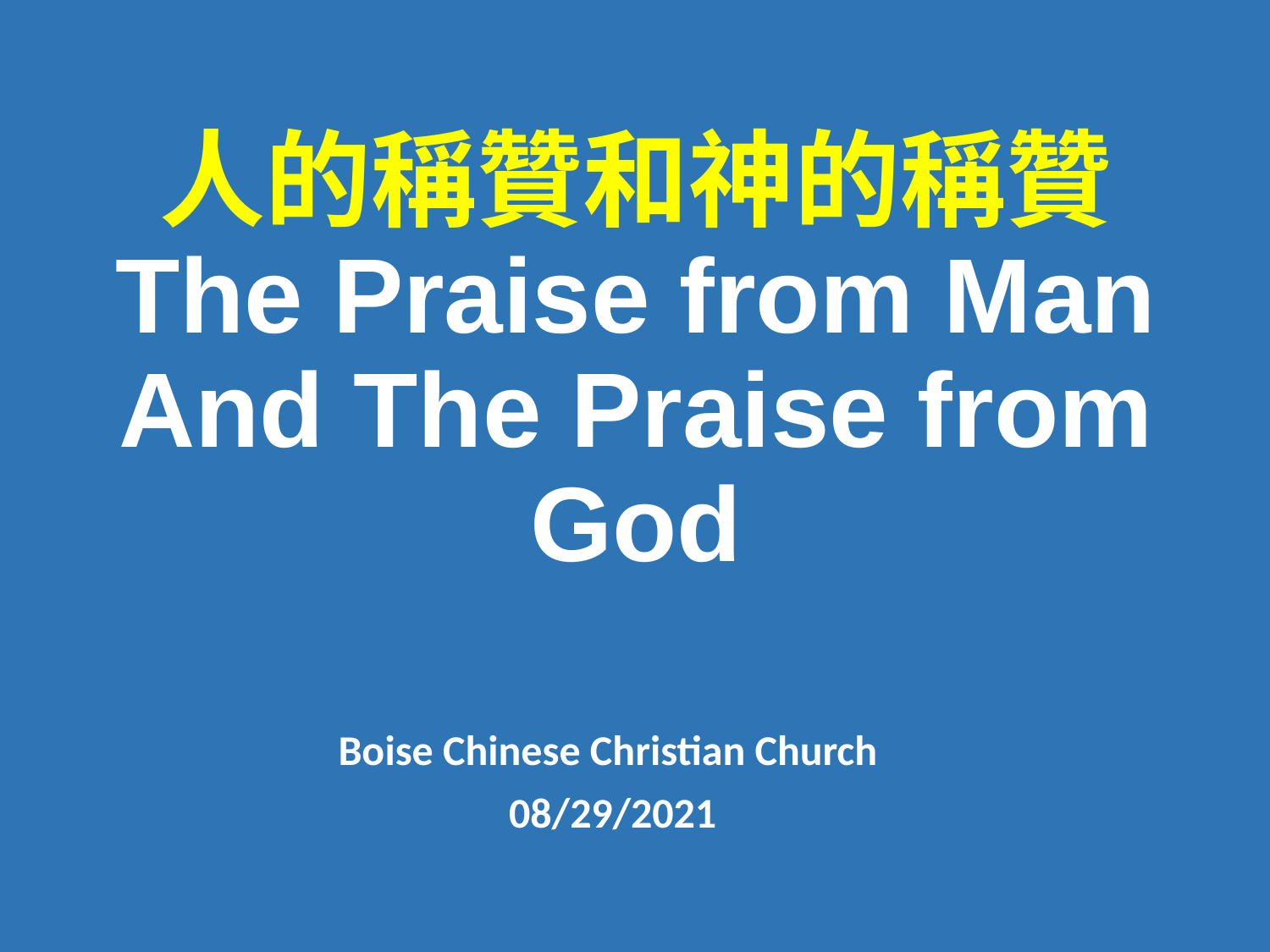

# 人的稱贊和神的稱贊 The Praise from Man And The Praise from God
Boise Chinese Christian Church
08/29/2021